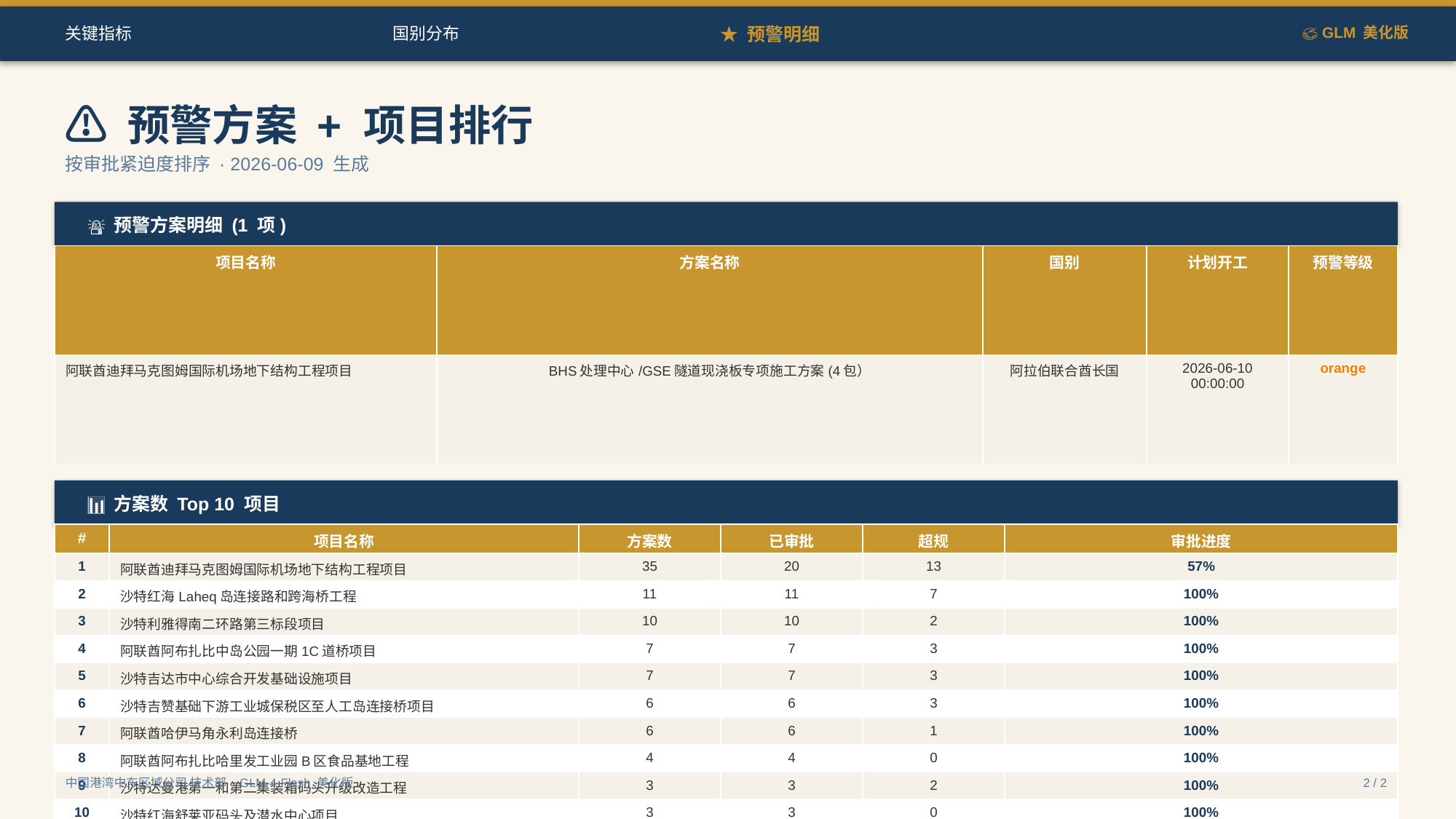

关键指标
国别分布
★ 预警明细
🎨 GLM 美化版
⚠️ 预警方案 + 项目排行
按审批紧迫度排序 · 2026-06-09 生成

🚨 预警方案明细 (1 项)
| 项目名称 | 方案名称 | 国别 | 计划开工 | 预警等级 |
| --- | --- | --- | --- | --- |
| 阿联酋迪拜马克图姆国际机场地下结构工程项目 | BHS处理中心/GSE隧道现浇板专项施工方案(4包） | 阿拉伯联合酋长国 | 2026-06-10 00:00:00 | orange |

📊 方案数 Top 10 项目
| # | 项目名称 | 方案数 | 已审批 | 超规 | 审批进度 |
| --- | --- | --- | --- | --- | --- |
| 1 | 阿联酋迪拜马克图姆国际机场地下结构工程项目 | 35 | 20 | 13 | 57% |
| 2 | 沙特红海Laheq岛连接路和跨海桥工程 | 11 | 11 | 7 | 100% |
| 3 | 沙特利雅得南二环路第三标段项目 | 10 | 10 | 2 | 100% |
| 4 | 阿联酋阿布扎比中岛公园一期1C道桥项目 | 7 | 7 | 3 | 100% |
| 5 | 沙特吉达市中心综合开发基础设施项目 | 7 | 7 | 3 | 100% |
| 6 | 沙特吉赞基础下游工业城保税区至人工岛连接桥项目 | 6 | 6 | 3 | 100% |
| 7 | 阿联酋哈伊马角永利岛连接桥 | 6 | 6 | 1 | 100% |
| 8 | 阿联酋阿布扎比哈里发工业园B区食品基地工程 | 4 | 4 | 0 | 100% |
| 9 | 沙特达曼港第一和第二集装箱码头升级改造工程 | 3 | 3 | 2 | 100% |
| 10 | 沙特红海舒莱亚码头及潜水中心项目 | 3 | 3 | 0 | 100% |
中国港湾中东区域公司 技术部 · GLM-4-Flash 美化版
2 / 2